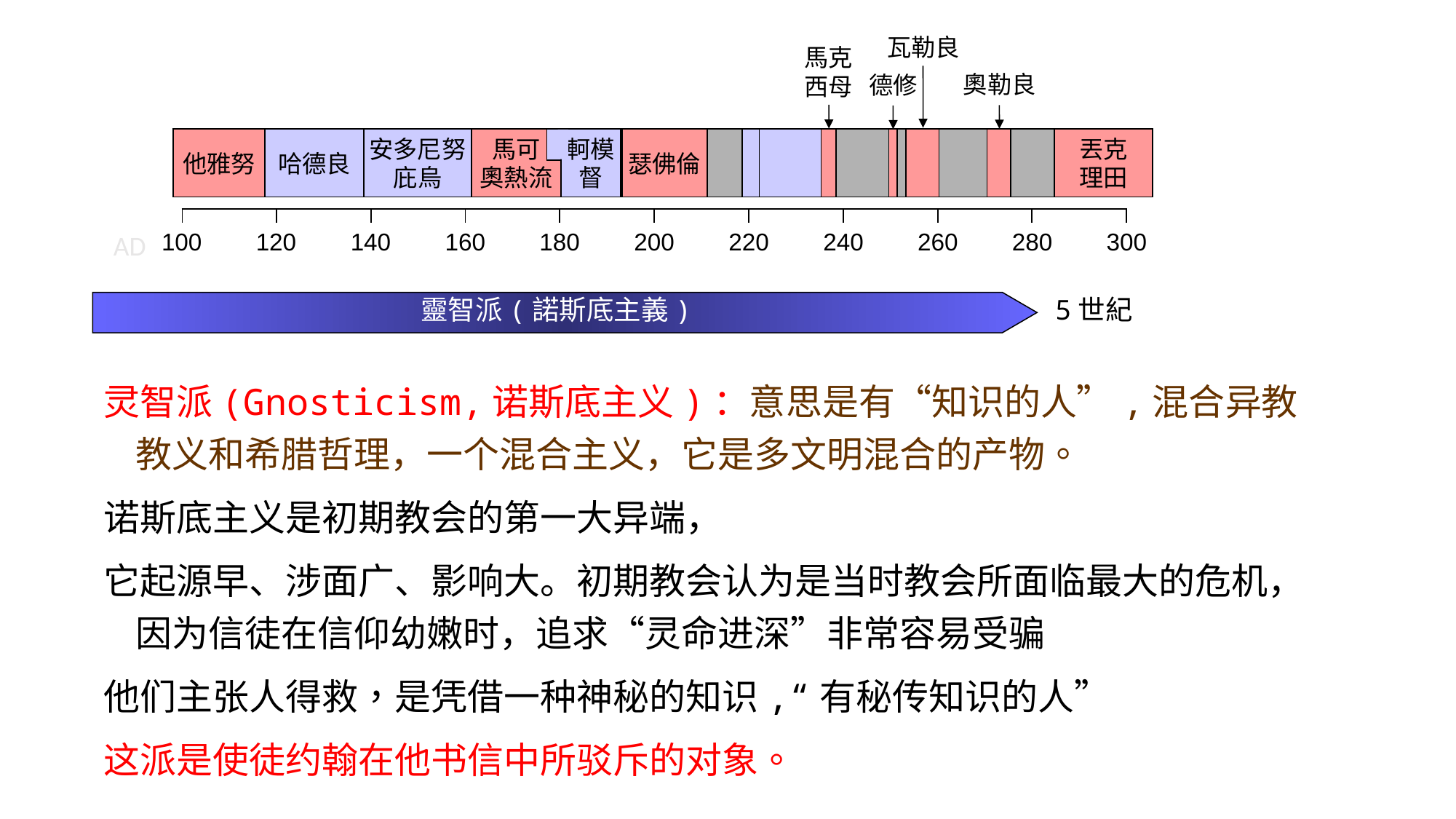

瓦勒良
馬克
西母
奧勒良
德修

他雅努
哈德良
安多尼努
庇烏
馬可
奧熱流
軻模
督

瑟佛倫

丟克
理田

|  |  |  |  |  |  |  |  |  |  |
| --- | --- | --- | --- | --- | --- | --- | --- | --- | --- |
AD
| 100 | 120 | 140 | 160 | 180 | 200 | 220 | 240 | 260 | 280 | 300 |
| --- | --- | --- | --- | --- | --- | --- | --- | --- | --- | --- |
5世紀
靈智派(諾斯底主義)
灵智派(Gnosticism,诺斯底主义)：意思是有“知识的人”,混合异教教义和希腊哲理，一个混合主义，它是多文明混合的产物。
诺斯底主义是初期教会的第一大异端，
它起源早、涉面广、影响大。初期教会认为是当时教会所面临最大的危机，因为信徒在信仰幼嫩时，追求“灵命进深”非常容易受骗
他们主张人得救，是凭借一种神秘的知识,“有秘传知识的人”
这派是使徒约翰在他书信中所驳斥的对象。